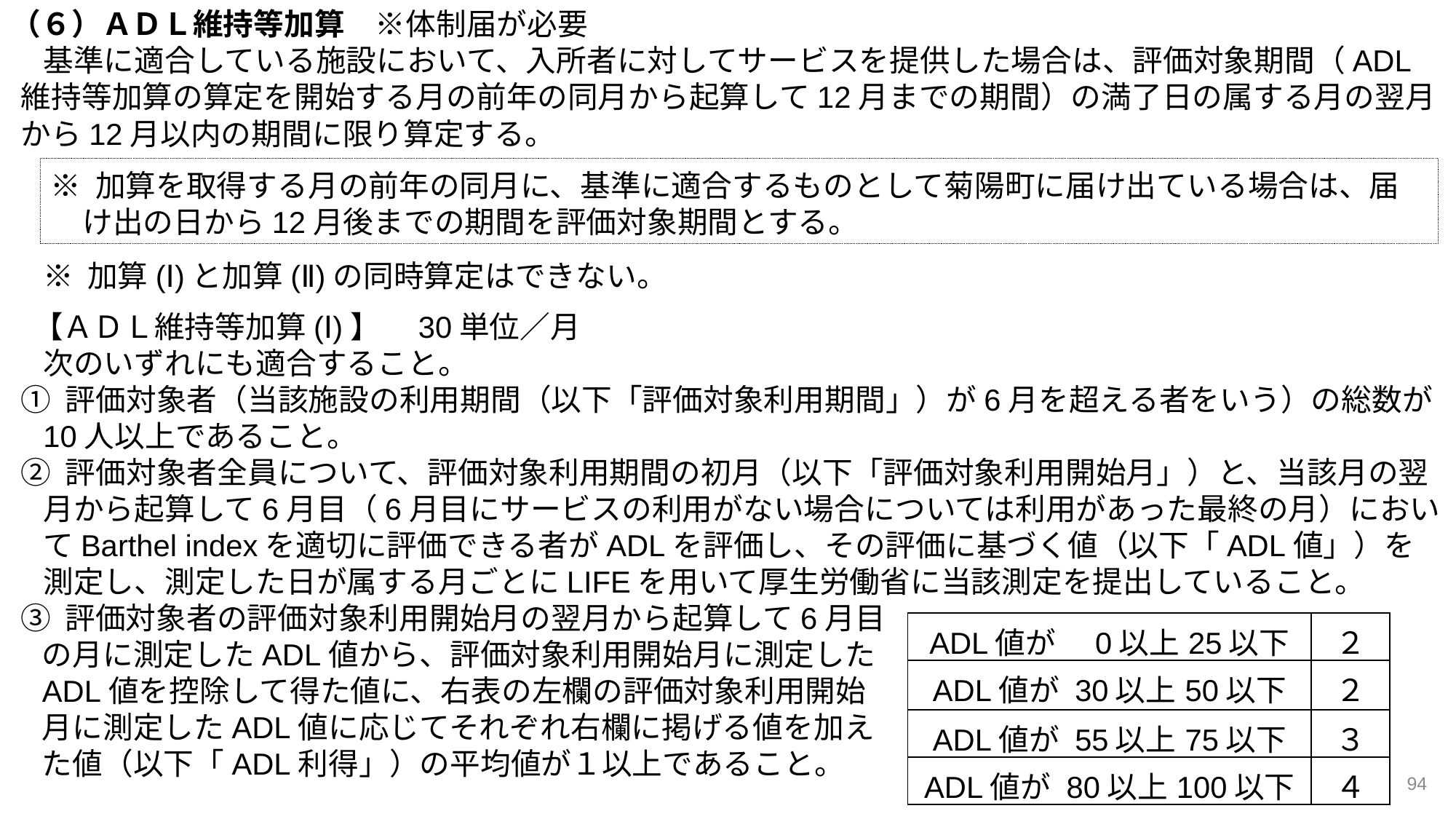

（６）ＡＤＬ維持等加算　※体制届が必要
基準に適合している施設において、入所者に対してサービスを提供した場合は、評価対象期間（ADL維持等加算の算定を開始する月の前年の同月から起算して12月までの期間）の満了日の属する月の翌月から12月以内の期間に限り算定する。

※ 加算(Ⅰ)と加算(Ⅱ)の同時算定はできない。

【ＡＤＬ維持等加算(Ⅰ)】　30単位／月
次のいずれにも適合すること。
① 評価対象者（当該施設の利用期間（以下「評価対象利用期間」）が6月を超える者をいう）の総数が10人以上であること。
② 評価対象者全員について、評価対象利用期間の初月（以下「評価対象利用開始月」）と、当該月の翌月から起算して6月目（6月目にサービスの利用がない場合については利用があった最終の月）においてBarthel indexを適切に評価できる者がADLを評価し、その評価に基づく値（以下「ADL値」）を測定し、測定した日が属する月ごとにLIFEを用いて厚生労働省に当該測定を提出していること。
③ 評価対象者の評価対象利用開始月の翌月から起算して6月目
の月に測定したADL値から、評価対象利用開始月に測定した
ADL値を控除して得た値に、右表の左欄の評価対象利用開始
月に測定したADL値に応じてそれぞれ右欄に掲げる値を加え
た値（以下「ADL利得」）の平均値が１以上であること。
※ 加算を取得する月の前年の同月に、基準に適合するものとして菊陽町に届け出ている場合は、届け出の日から12月後までの期間を評価対象期間とする。
| ADL値が　0以上25以下 | ２ |
| --- | --- |
| ADL値が 30以上50以下 | ２ |
| ADL値が 55以上75以下 | ３ |
| ADL値が 80以上100以下 | ４ |
94